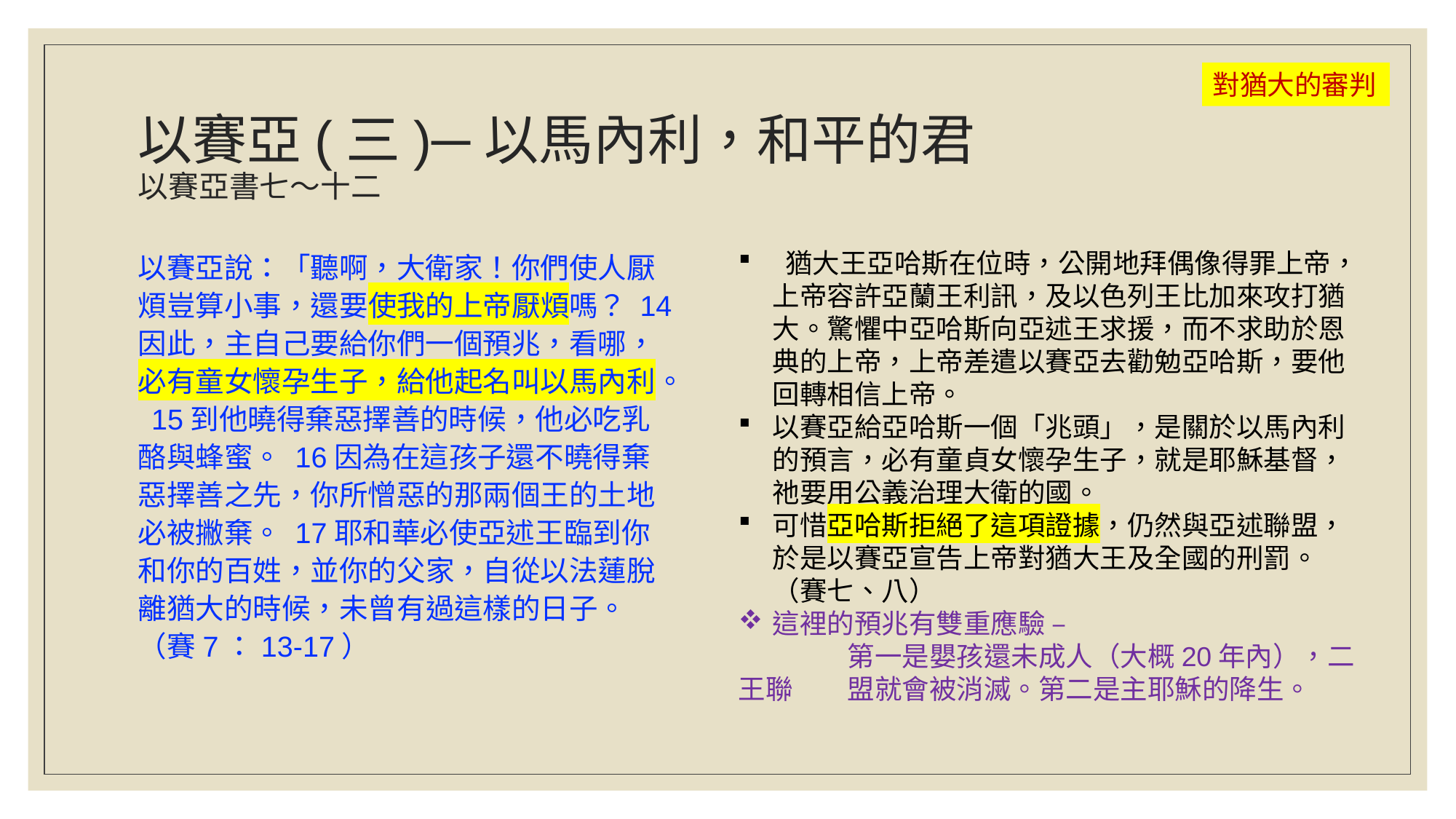

對猶大的審判
# 以賽亞(三)─以馬內利，和平的君 以賽亞書七～十二
以賽亞說：「聽啊，大衛家！你們使人厭煩豈算小事，還要使我的上帝厭煩嗎？ 14因此，主自己要給你們一個預兆，看哪，必有童女懷孕生子，給他起名叫以馬內利。 15到他曉得棄惡擇善的時候，他必吃乳酪與蜂蜜。 16因為在這孩子還不曉得棄惡擇善之先，你所憎惡的那兩個王的土地必被撇棄。 17耶和華必使亞述王臨到你和你的百姓，並你的父家，自從以法蓮脫離猶大的時候，未曾有過這樣的日子。（賽7：13-17）
 猶大王亞哈斯在位時，公開地拜偶像得罪上帝，上帝容許亞蘭王利訊，及以色列王比加來攻打猶大。驚懼中亞哈斯向亞述王求援，而不求助於恩典的上帝，上帝差遣以賽亞去勸勉亞哈斯，要他回轉相信上帝。
以賽亞給亞哈斯一個「兆頭」，是關於以馬內利的預言，必有童貞女懷孕生子，就是耶穌基督，祂要用公義治理大衛的國。
可惜亞哈斯拒絕了這項證據，仍然與亞述聯盟，於是以賽亞宣告上帝對猶大王及全國的刑罰。（賽七、八）
這裡的預兆有雙重應驗 –
	第一是嬰孩還未成人（大概20年內），二王聯	盟就會被消滅。第二是主耶穌的降生。